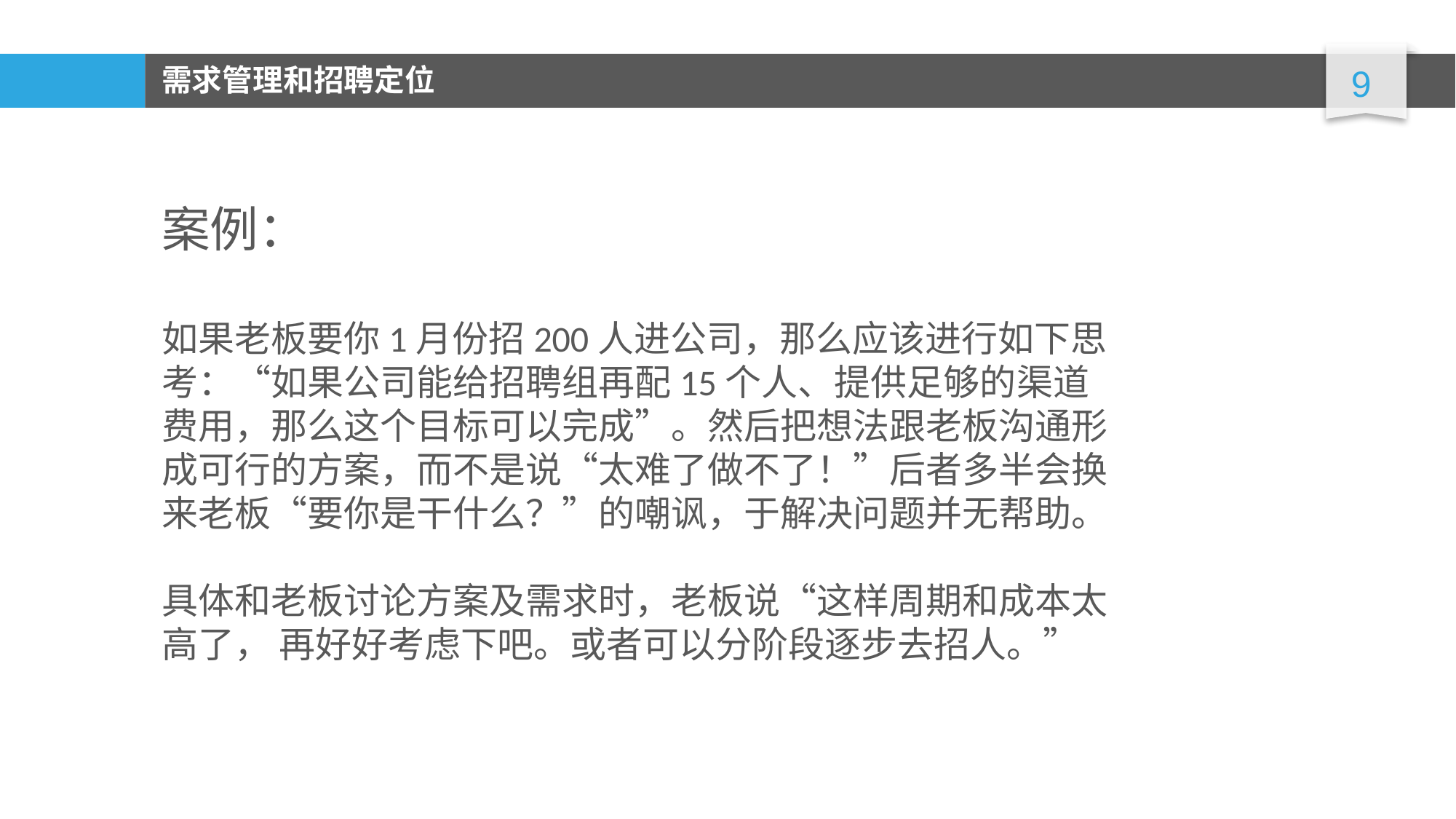

需求管理和招聘定位

案例：

如果老板要你1月份招200人进公司，那么应该进行如下思考：“如果公司能给招聘组再配15个人、提供足够的渠道费用，那么这个目标可以完成”。然后把想法跟老板沟通形成可行的方案，而不是说“太难了做不了！”后者多半会换来老板“要你是干什么？”的嘲讽，于解决问题并无帮助。

具体和老板讨论方案及需求时，老板说“这样周期和成本太高了， 再好好考虑下吧。或者可以分阶段逐步去招人。”